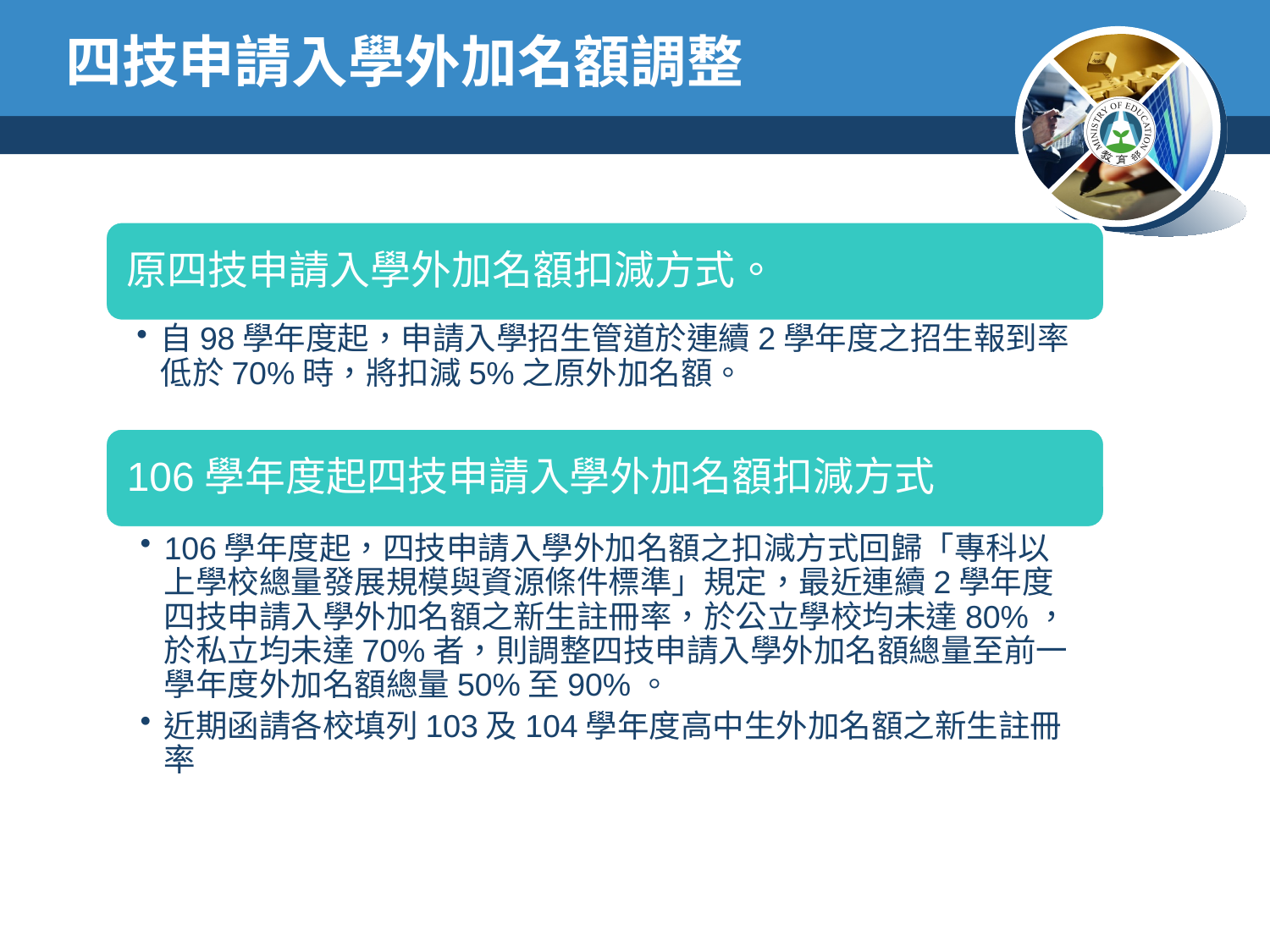

# 四技申請入學外加名額調整
原四技申請入學外加名額扣減方式。
自98學年度起，申請入學招生管道於連續2學年度之招生報到率低於70%時，將扣減5%之原外加名額。
106學年度起四技申請入學外加名額扣減方式
106學年度起，四技申請入學外加名額之扣減方式回歸「專科以上學校總量發展規模與資源條件標準」規定，最近連續2學年度四技申請入學外加名額之新生註冊率，於公立學校均未達80%，於私立均未達70%者，則調整四技申請入學外加名額總量至前一學年度外加名額總量50%至90%。
近期函請各校填列103及104學年度高中生外加名額之新生註冊率